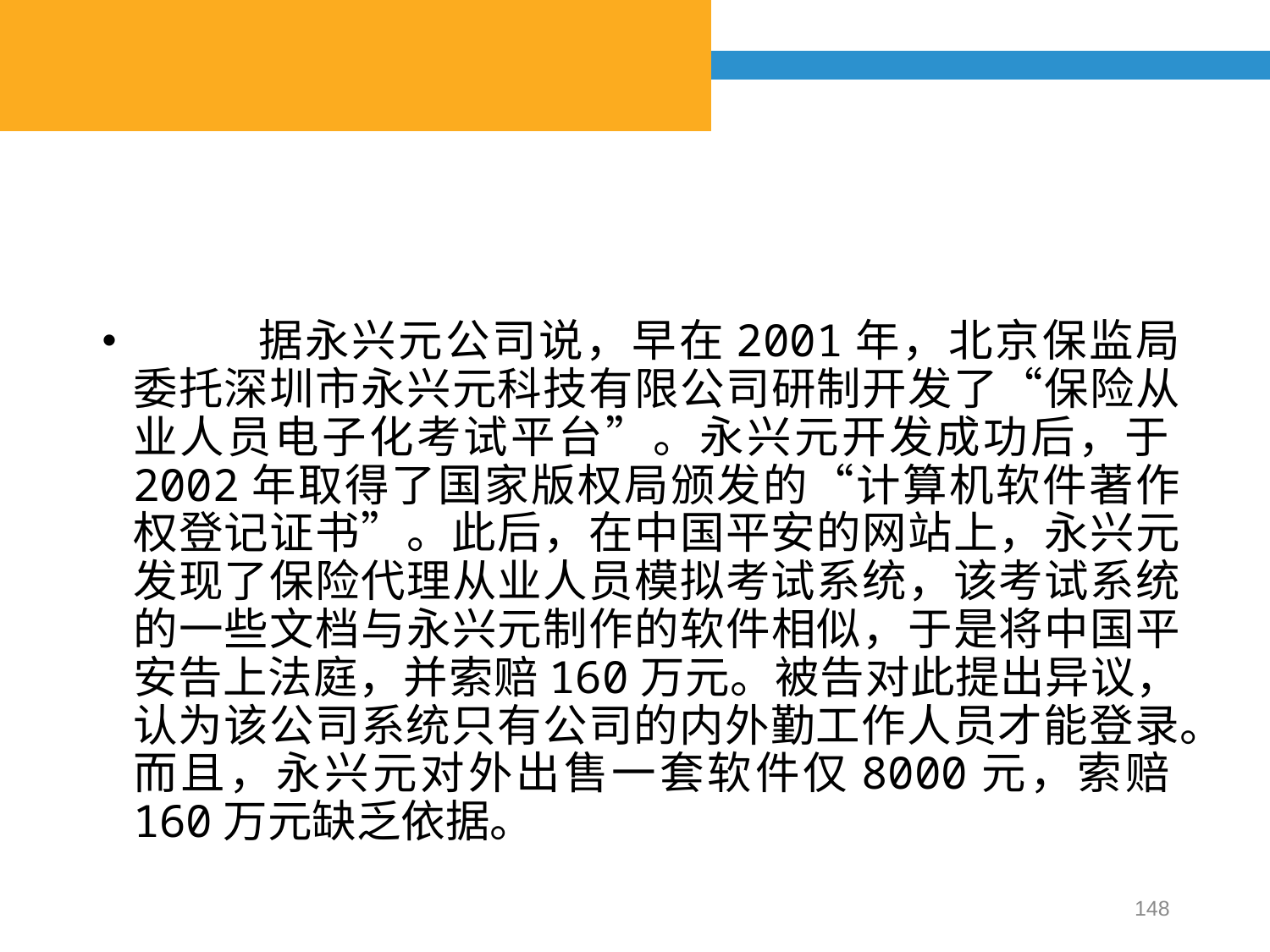

据永兴元公司说，早在2001年，北京保监局委托深圳市永兴元科技有限公司研制开发了“保险从业人员电子化考试平台”。永兴元开发成功后，于2002年取得了国家版权局颁发的“计算机软件著作权登记证书”。此后，在中国平安的网站上，永兴元发现了保险代理从业人员模拟考试系统，该考试系统的一些文档与永兴元制作的软件相似，于是将中国平安告上法庭，并索赔160万元。被告对此提出异议，认为该公司系统只有公司的内外勤工作人员才能登录。而且，永兴元对外出售一套软件仅8000元，索赔160万元缺乏依据。
148